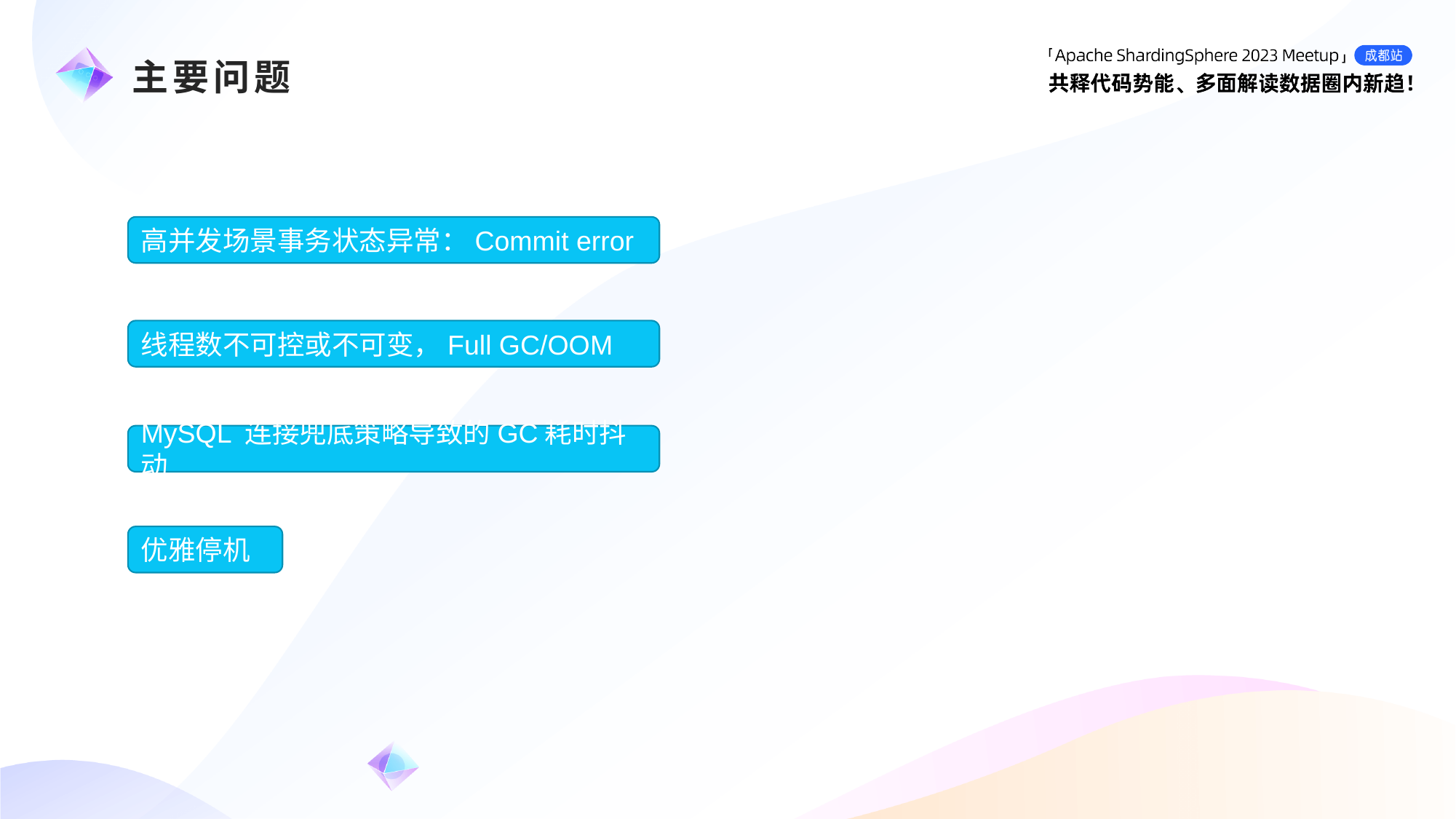

e7d195523061f1c0c2b73831c94a3edc981f60e396d3e182073EE1468018468A7F192AE5E5CD515B6C3125F8AF6E4EE646174E8CF0B46FD19828DCE8CDA3B3A044A74F0E769C5FA8CB87AB6FC303C8BA3785FAC64AF5424764E128FECAE4CC727650C04623638EBB0E38E204334561D5C6A1F0CAD760F6FBB7D9E209A4CCD06739B0CBDF42479AA5F56606813F7B2771
主要问题
高并发场景事务状态异常：Commit error
线程数不可控或不可变，Full GC/OOM
MySQL 连接兜底策略导致的GC耗时抖动
优雅停机